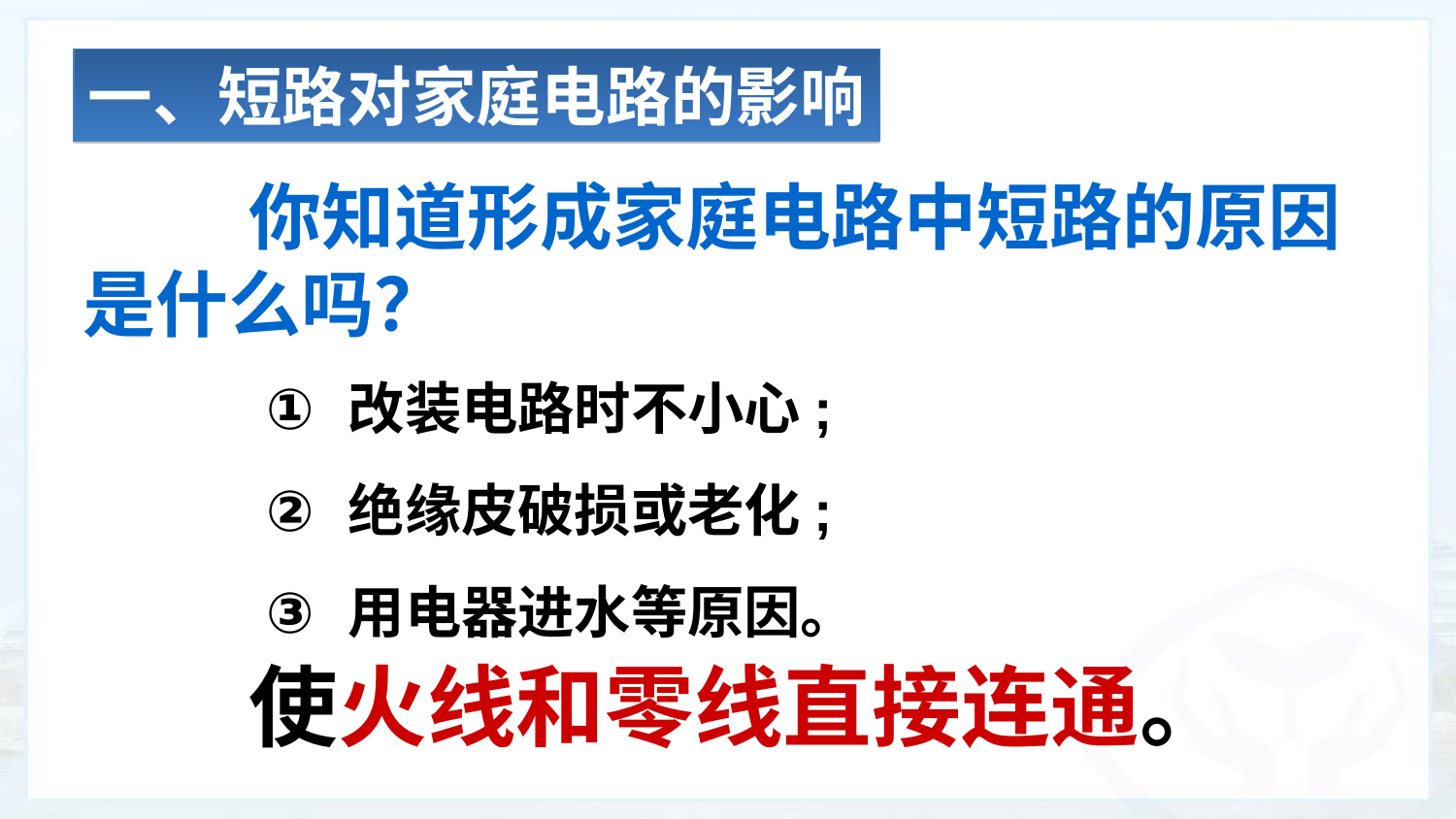

一、短路对家庭电路的影响
         你知道形成家庭电路中短路的原因是什么吗？
改装电路时不小心;
绝缘皮破损或老化;
用电器进水等原因。
使火线和零线直接连通。